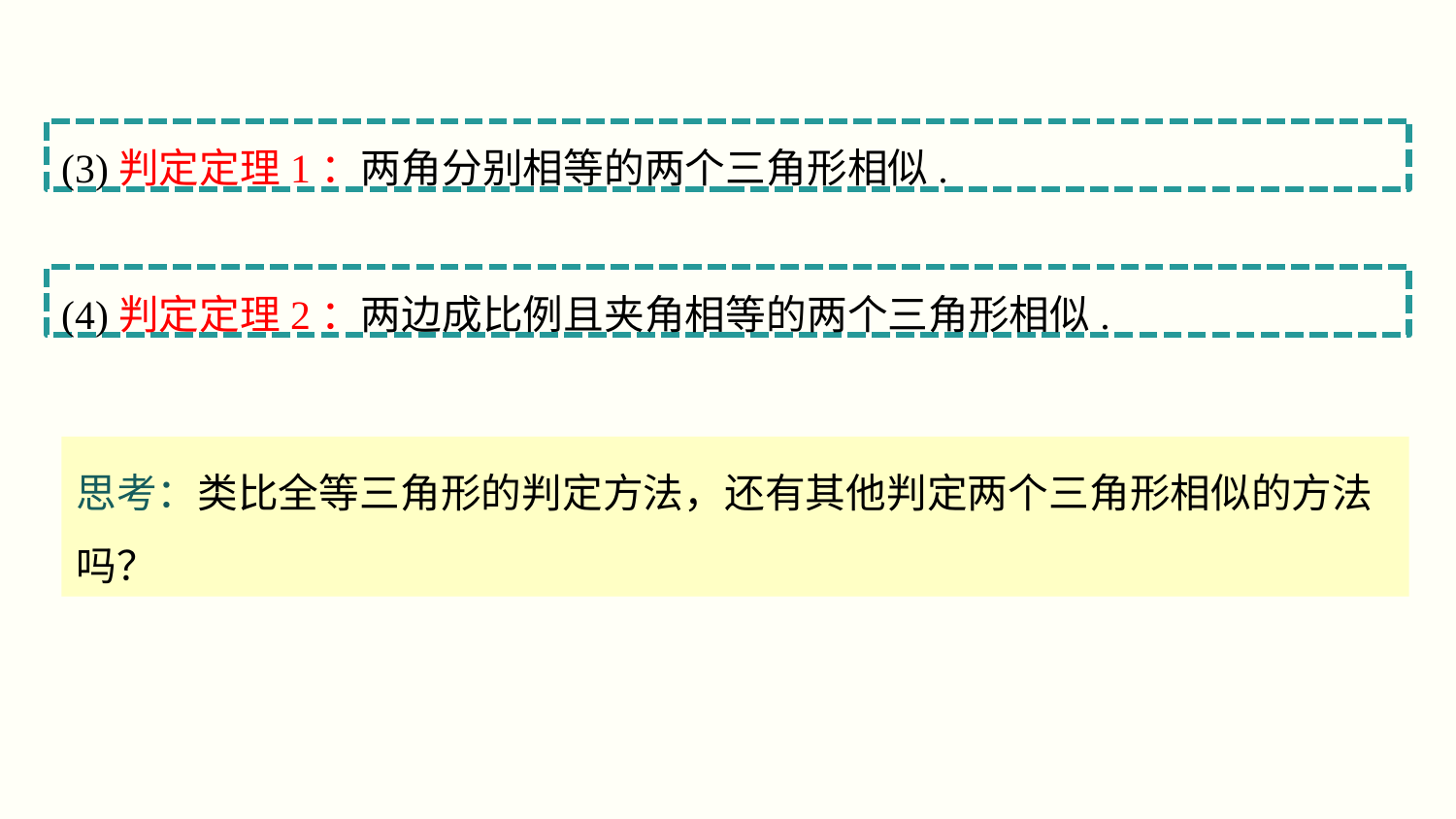

(3)判定定理1：两角分别相等的两个三角形相似.
(4)判定定理2：两边成比例且夹角相等的两个三角形相似.
思考：类比全等三角形的判定方法，还有其他判定两个三角形相似的方法吗？